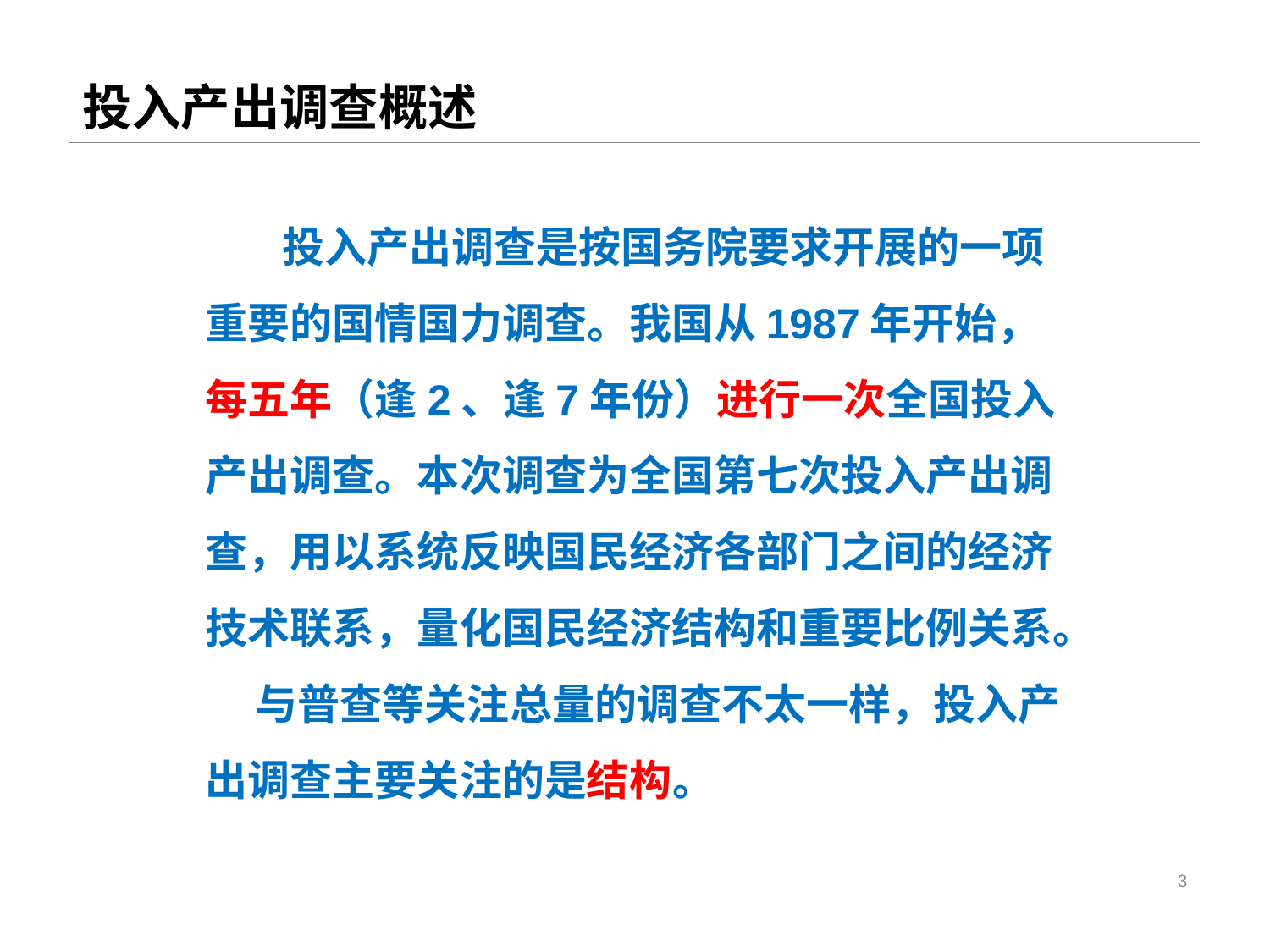

# 投入产出调查概述
       投入产出调查是按国务院要求开展的一项重要的国情国力调查。我国从1987年开始，每五年（逢2、逢7年份）进行一次全国投入产出调查。本次调查为全国第七次投入产出调查，用以系统反映国民经济各部门之间的经济技术联系，量化国民经济结构和重要比例关系。
    与普查等关注总量的调查不太一样，投入产出调查主要关注的是结构。
3